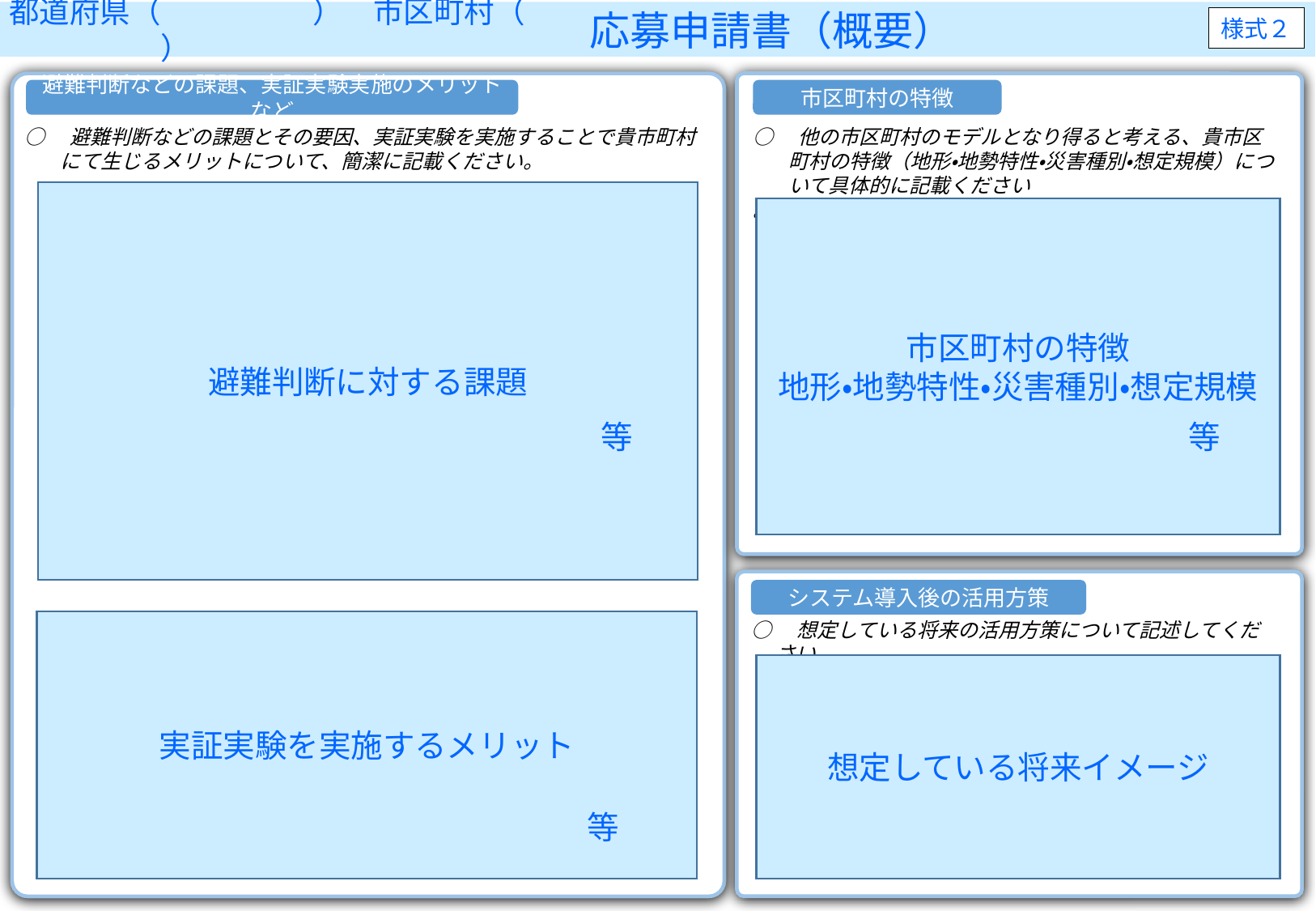

都道府県（　　　　　）　市区町村（　　　　　　）
 応募申請書（概要）
様式２

避難判断などの課題、実証実験実施のメリットなど
市区町村の特徴
○　避難判断などの課題とその要因、実証実験を実施することで貴市町村にて生じるメリットについて、簡潔に記載ください。
○　他の市区町村のモデルとなり得ると考える、貴市区町村の特徴（地形・地勢特性・災害種別・想定規模）について具体的に記載ください
。
避難判断に対する課題
市区町村の特徴
地形・地勢特性・災害種別・想定規模
等
等

システム導入後の活用方策
実証実験を実施するメリット
○　想定している将来の活用方策について記述してください。
想定している将来イメージ
等